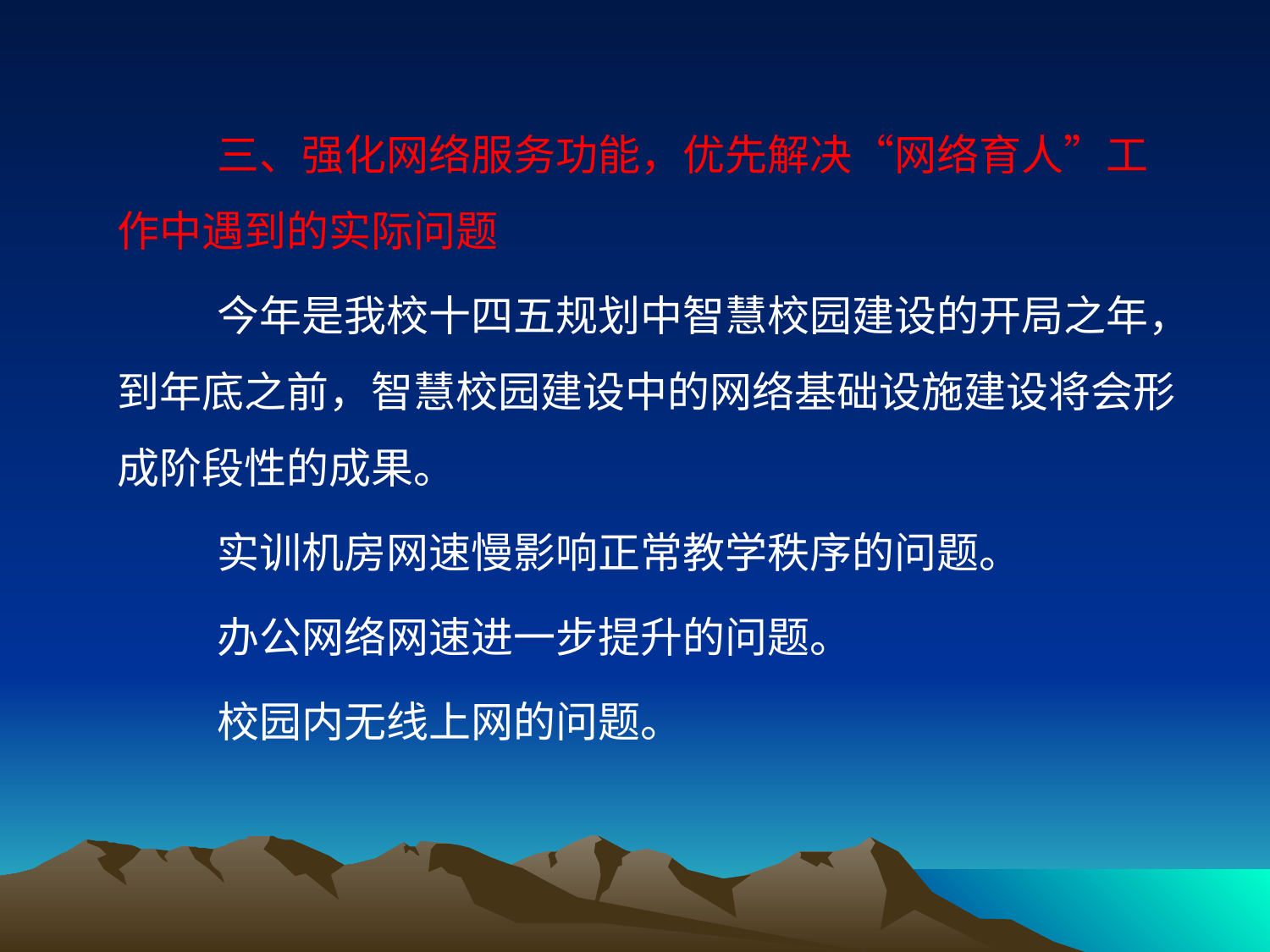

三、强化网络服务功能，优先解决“网络育人”工作中遇到的实际问题
今年是我校十四五规划中智慧校园建设的开局之年，到年底之前，智慧校园建设中的网络基础设施建设将会形成阶段性的成果。
实训机房网速慢影响正常教学秩序的问题。
办公网络网速进一步提升的问题。
校园内无线上网的问题。